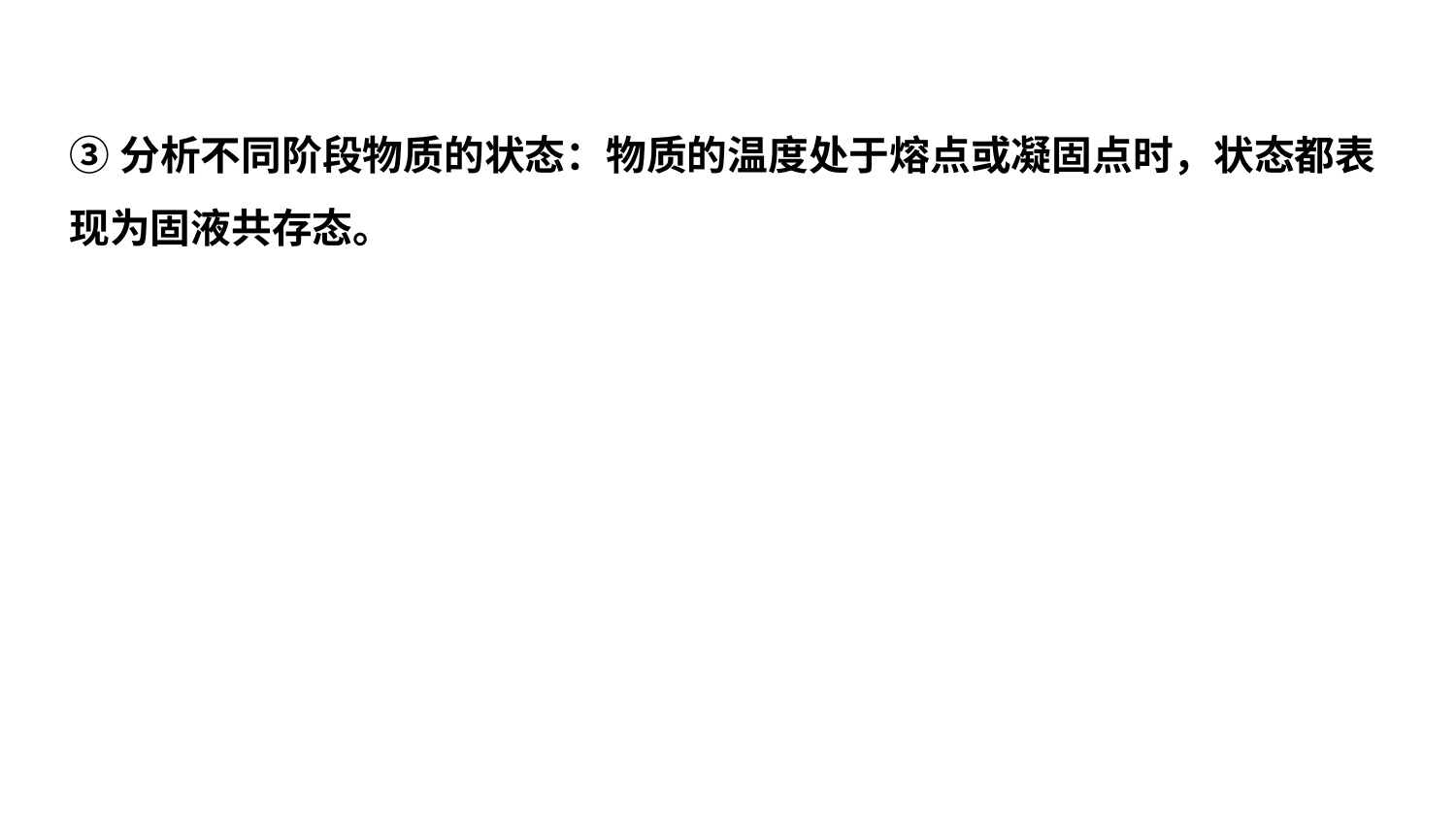

③分析不同阶段物质的状态：物质的温度处于熔点或凝固点时，状态都表现为固液共存态。